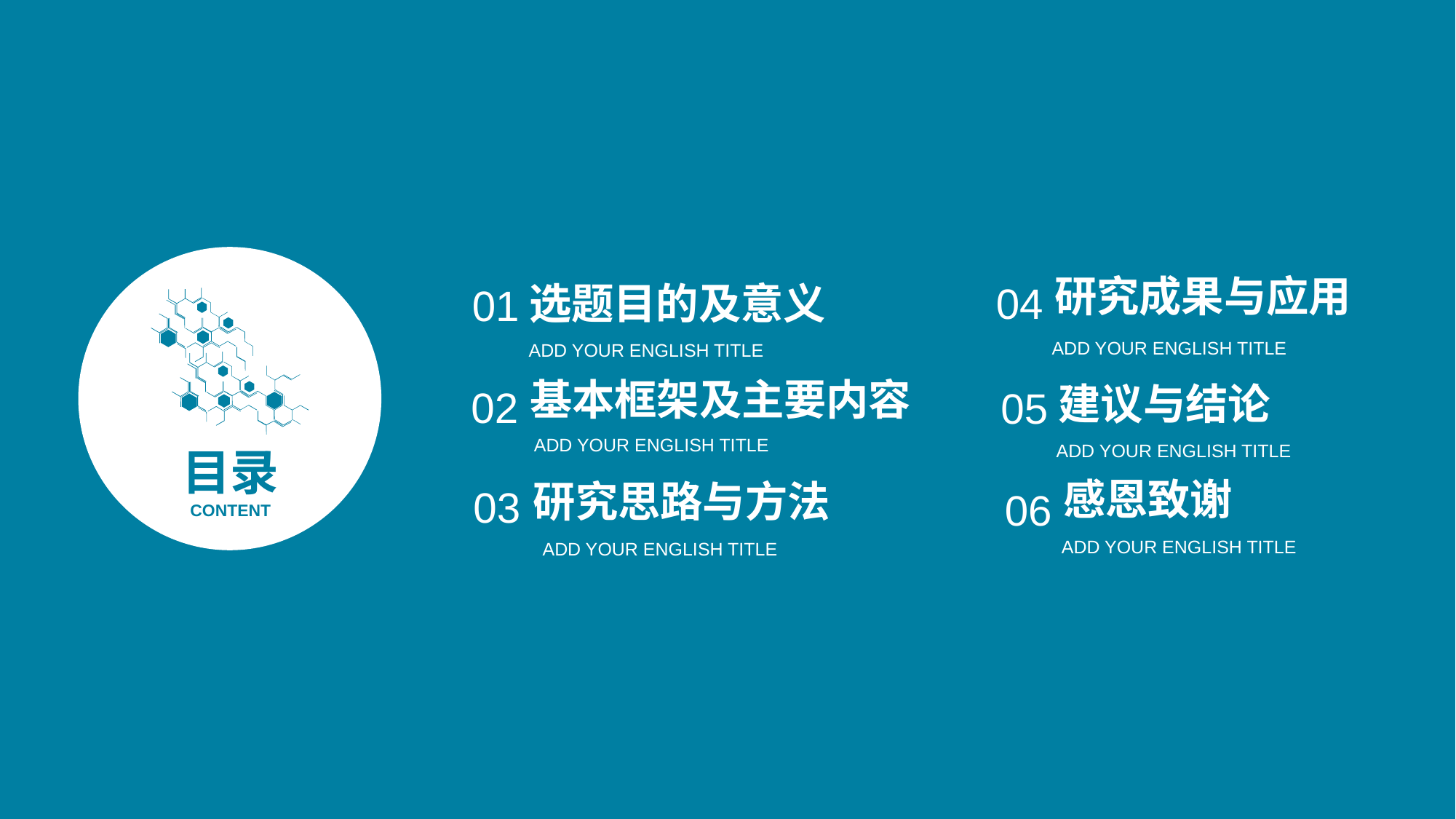

目录
CONTENT
研究成果与应用
04
ADD YOUR ENGLISH TITLE
建议与结论
05
ADD YOUR ENGLISH TITLE
感恩致谢
06
ADD YOUR ENGLISH TITLE
选题目的及意义
01
ADD YOUR ENGLISH TITLE
基本框架及主要内容
02
ADD YOUR ENGLISH TITLE
研究思路与方法
03
ADD YOUR ENGLISH TITLE